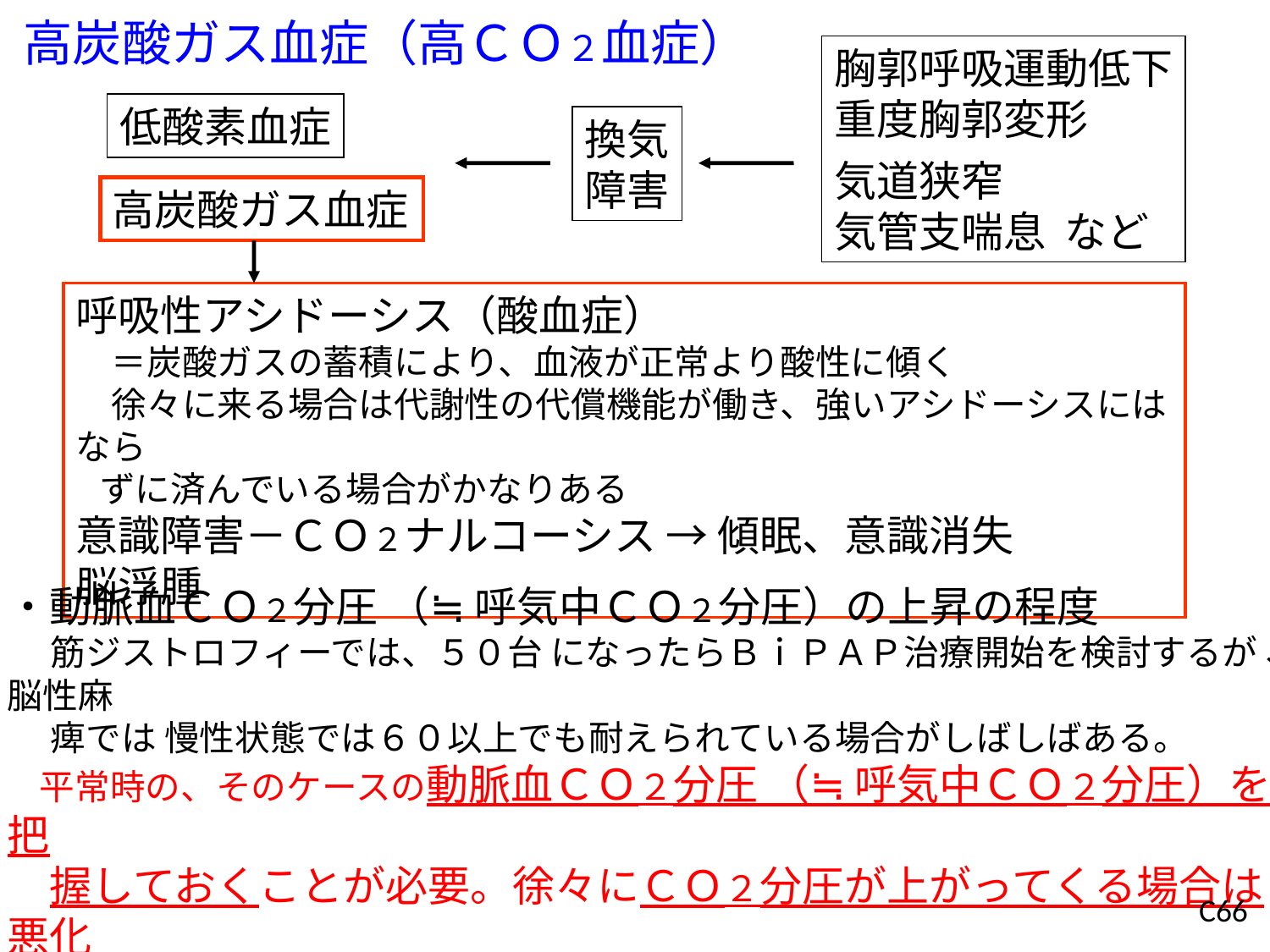

高炭酸ガス血症（高ＣＯ２血症）
胸郭呼吸運動低下
重度胸郭変形

気道狭窄
気管支喘息  など
低酸素血症
換気
障害

高炭酸ガス血症

呼吸性アシドーシス（酸血症）
　＝炭酸ガスの蓄積により、血液が正常より酸性に傾く
　徐々に来る場合は代謝性の代償機能が働き、強いアシドーシスにはなら
  ずに済んでいる場合がかなりある
意識障害－ＣＯ２ナルコーシス → 傾眠、意識消失
脳浮腫
・動脈血ＣＯ２分圧 （≒ 呼気中ＣＯ２分圧）の上昇の程度
　 筋ジストロフィーでは、５０台 になったらＢｉＰＡＰ治療開始を検討するが 、脳性麻
　 痺では 慢性状態では６０以上でも耐えられている場合がしばしばある。
   平常時の、そのケースの動脈血ＣＯ２分圧 （≒ 呼気中ＣＯ２分圧）を把
　握しておくことが必要。徐々にＣＯ２分圧が上がってくる場合は悪化
　を防ぐための積極的対応（ポジショニング、陽圧呼吸等）が必要
・アシドーシスの程度静脈血ガス分析でもアシドーシスの程度の把握は可

C66